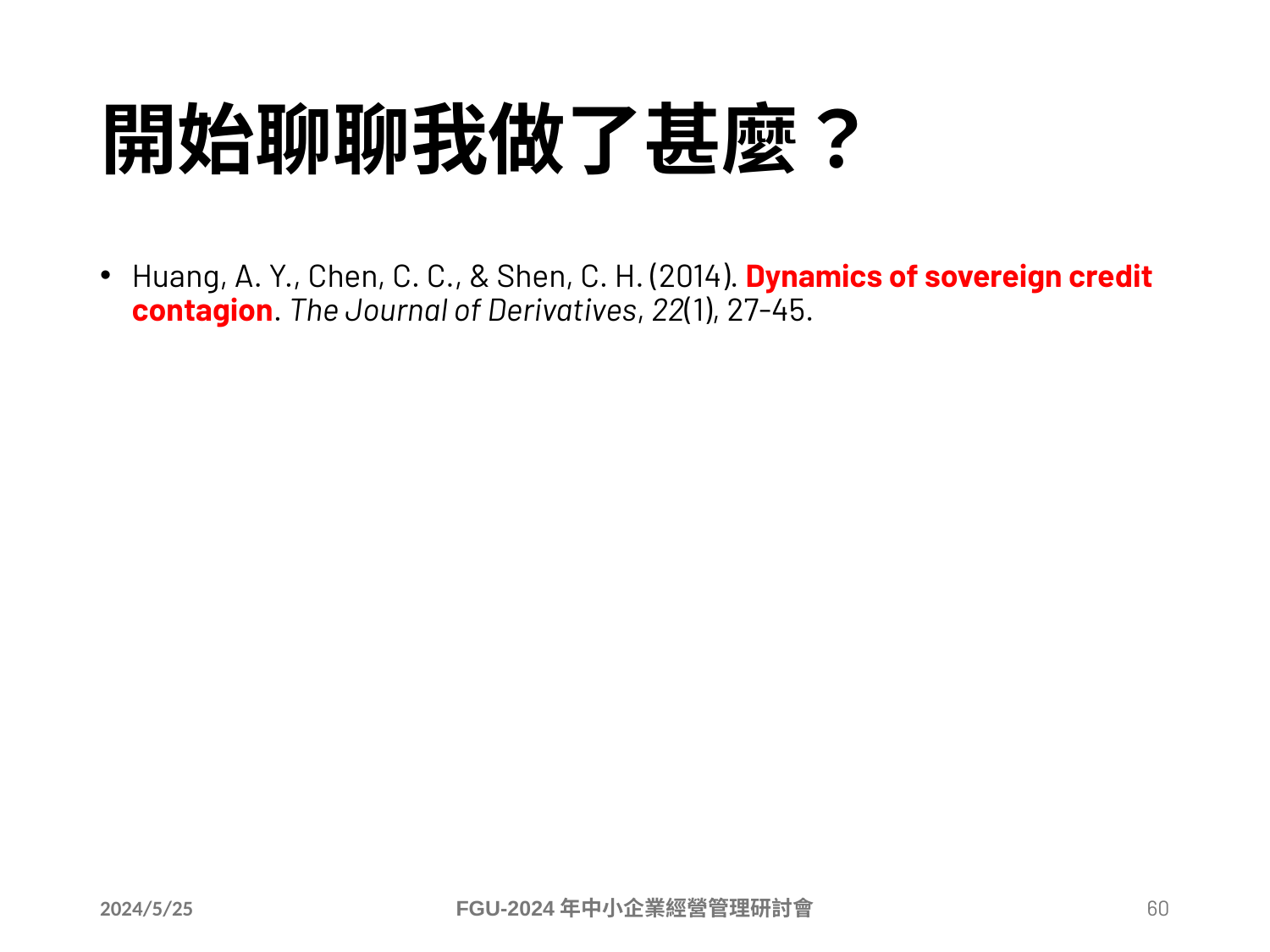

# 開始聊聊我做了甚麼？
Huang, A. Y., Chen, C. C., & Shen, C. H. (2014). Dynamics of sovereign credit contagion. The Journal of Derivatives, 22(1), 27-45.

2024/5/25
FGU-2024年中小企業經營管理研討會
60